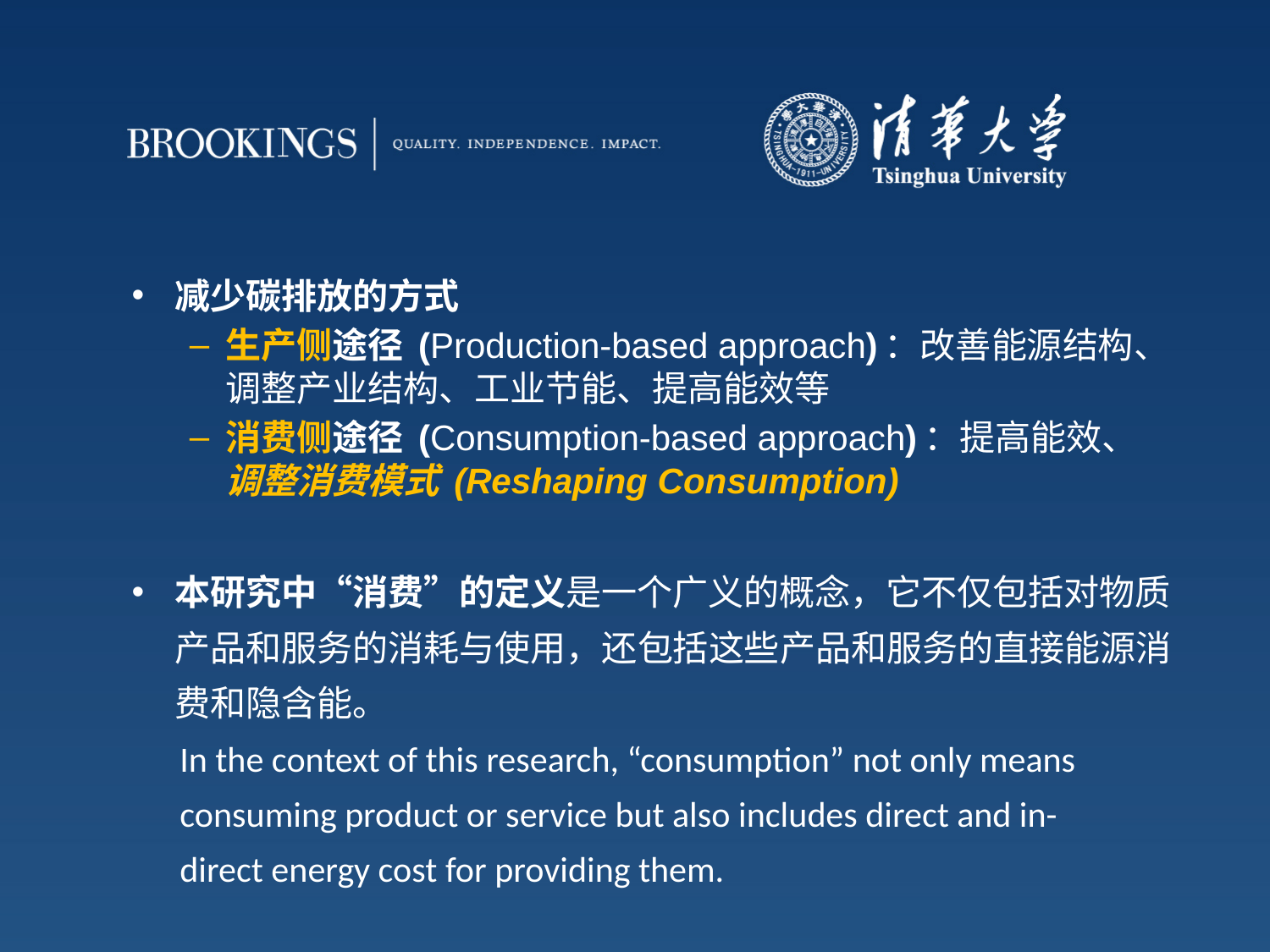

减少碳排放的方式
生产侧途径 (Production-based approach)：改善能源结构、调整产业结构、工业节能、提高能效等
消费侧途径 (Consumption-based approach)：提高能效、调整消费模式 (Reshaping Consumption)

本研究中“消费”的定义是一个广义的概念，它不仅包括对物质产品和服务的消耗与使用，还包括这些产品和服务的直接能源消费和隐含能。
      In the context of this research, “consumption” not only means
      consuming product or service but also includes direct and in-
      direct energy cost for providing them.